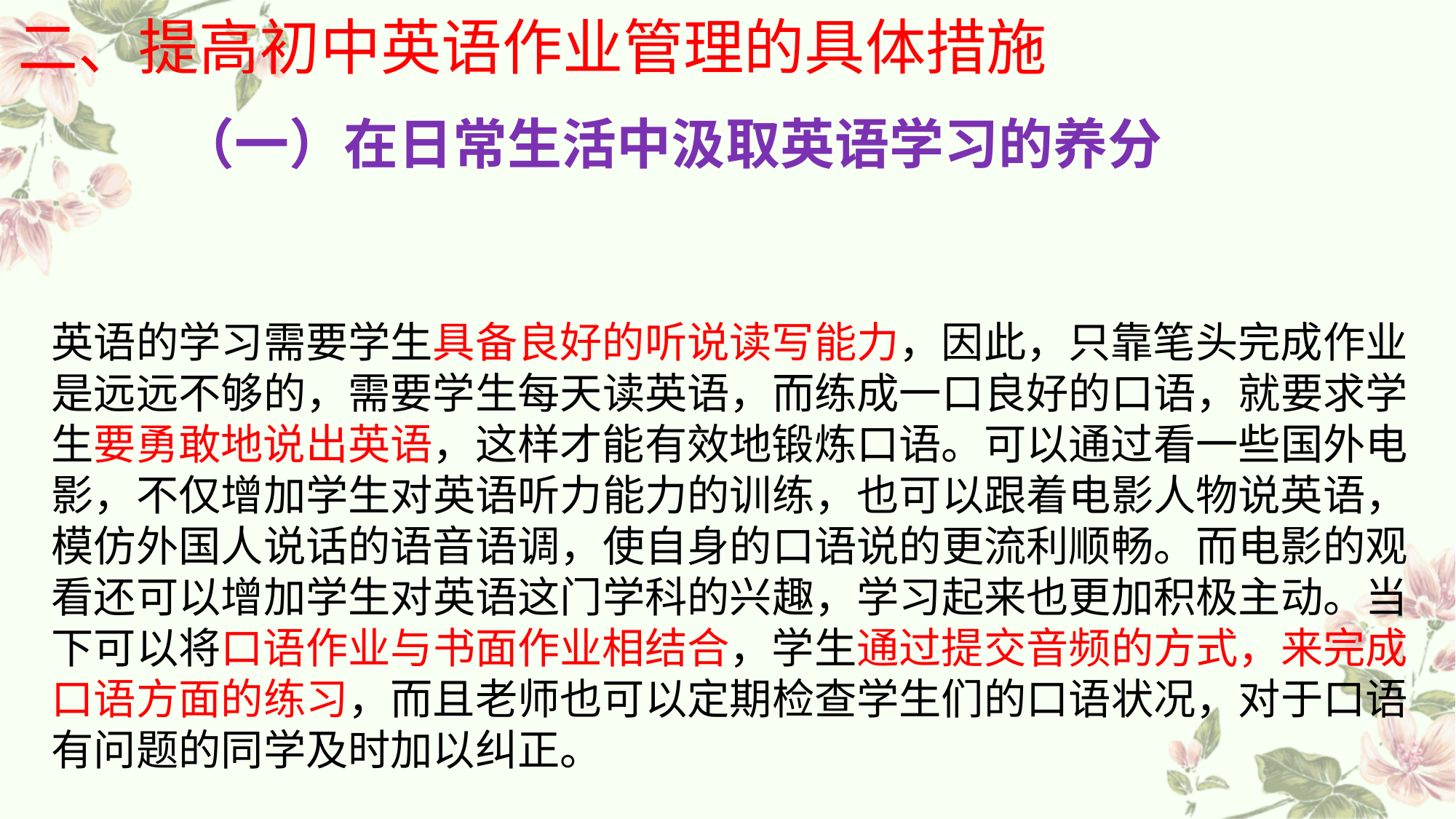

二、提高初中英语作业管理的具体措施
（一）在日常生活中汲取英语学习的养分
英语的学习需要学生具备良好的听说读写能力，因此，只靠笔头完成作业是远远不够的，需要学生每天读英语，而练成一口良好的口语，就要求学生要勇敢地说出英语，这样才能有效地锻炼口语。可以通过看一些国外电影，不仅增加学生对英语听力能力的训练，也可以跟着电影人物说英语，模仿外国人说话的语音语调，使自身的口语说的更流利顺畅。而电影的观看还可以增加学生对英语这门学科的兴趣，学习起来也更加积极主动。当下可以将口语作业与书面作业相结合，学生通过提交音频的方式，来完成口语方面的练习，而且老师也可以定期检查学生们的口语状况，对于口语有问题的同学及时加以纠正。